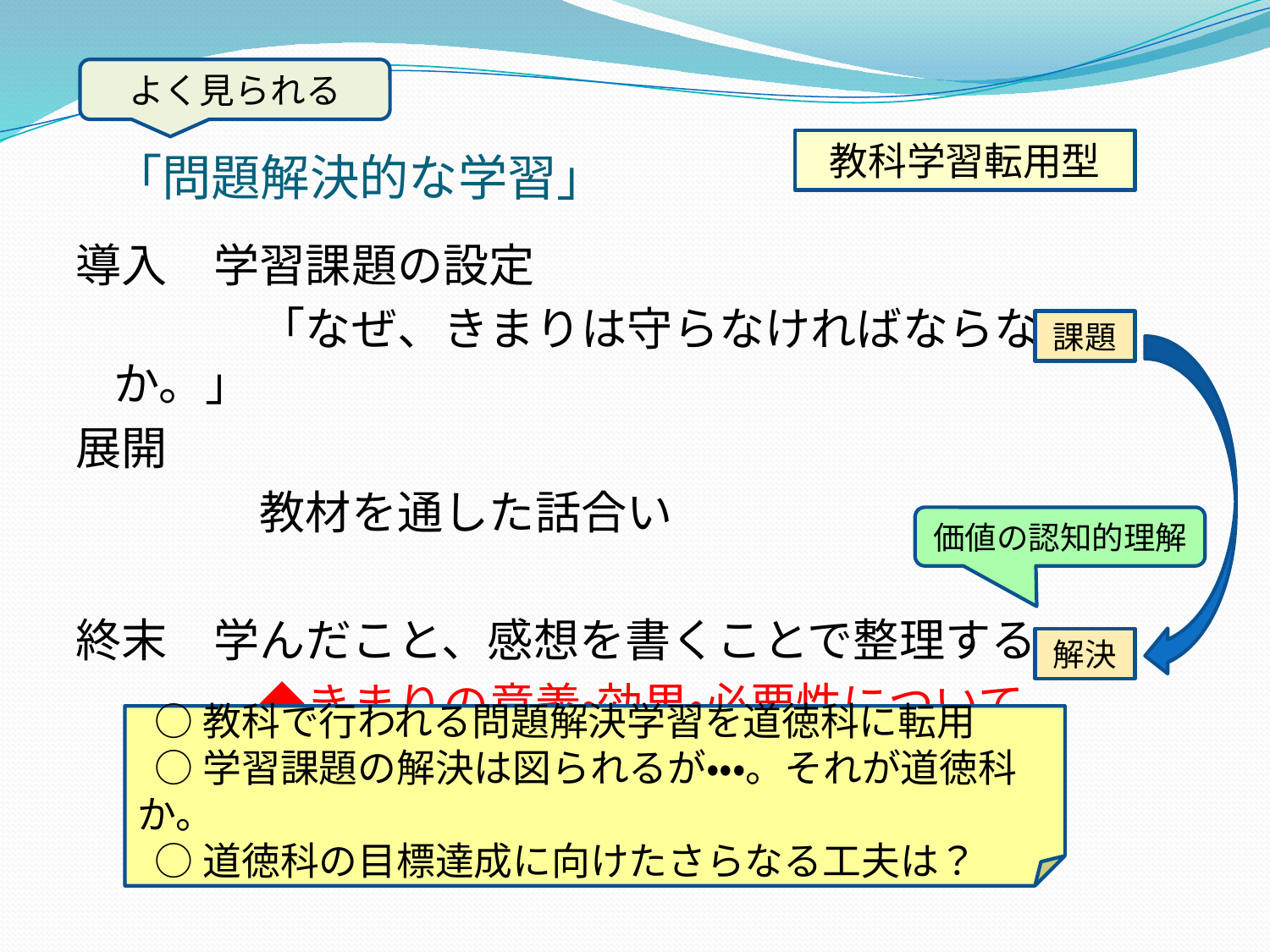

よく見られる
# 「問題解決的な学習」
教科学習転用型
導入　学習課題の設定
　　　　「なぜ、きまりは守らなければならないのか。」
展開
　　　　教材を通した話合い

終末　学んだこと、感想を書くことで整理する。
　　　　◆きまりの意義・効果・必要性について

課題

価値の認知的理解
解決
  ○教科で行われる問題解決学習を道徳科に転用
  ○学習課題の解決は図られるが・・・。それが道徳科か。
  ○道徳科の目標達成に向けたさらなる工夫は？